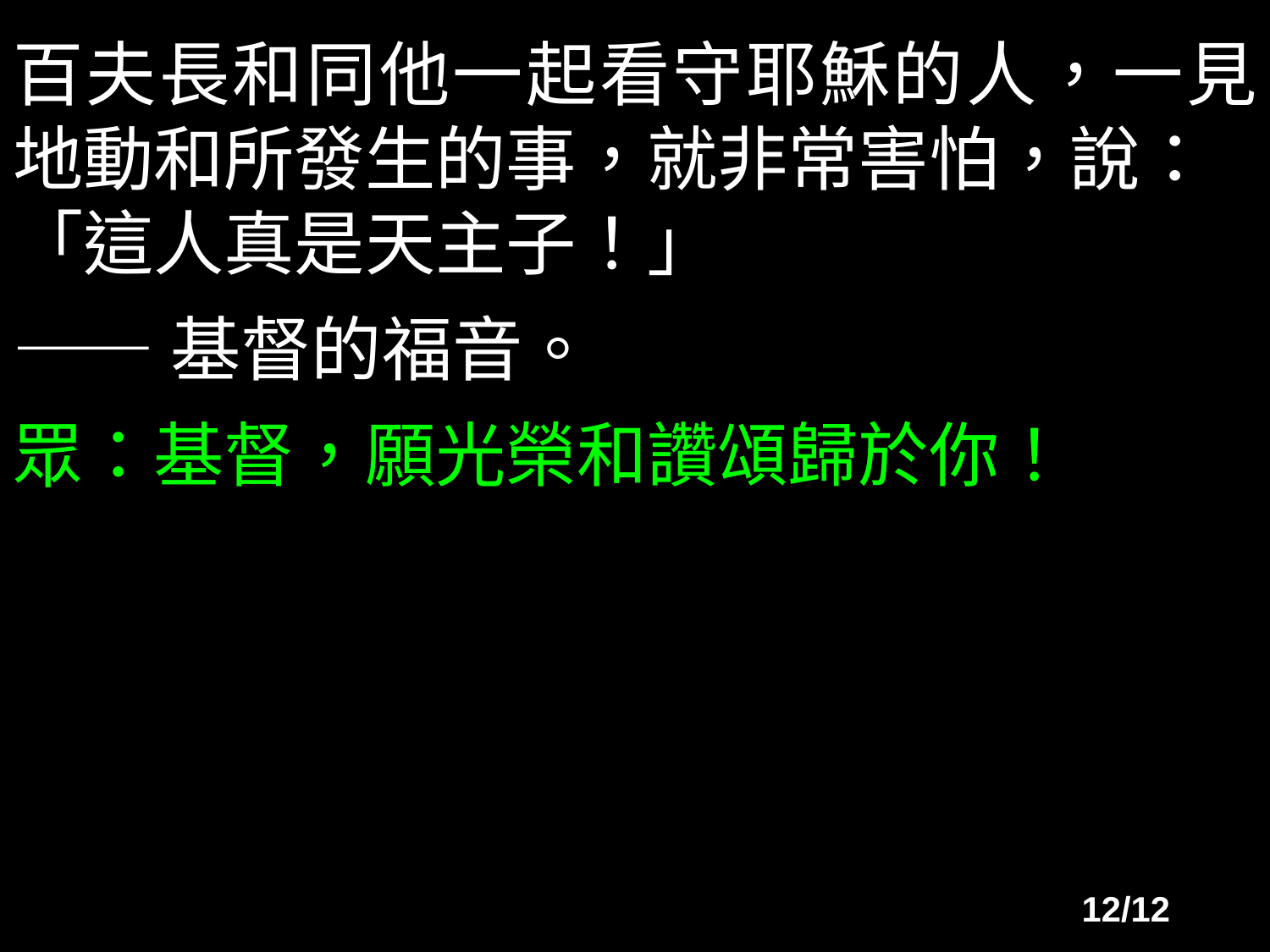

百夫長和同他一起看守耶穌的人，一見地動和所發生的事，就非常害怕，說：
「這人真是天主子！」
——基督的福音。
眾：基督，願光榮和讚頌歸於你！
12/12